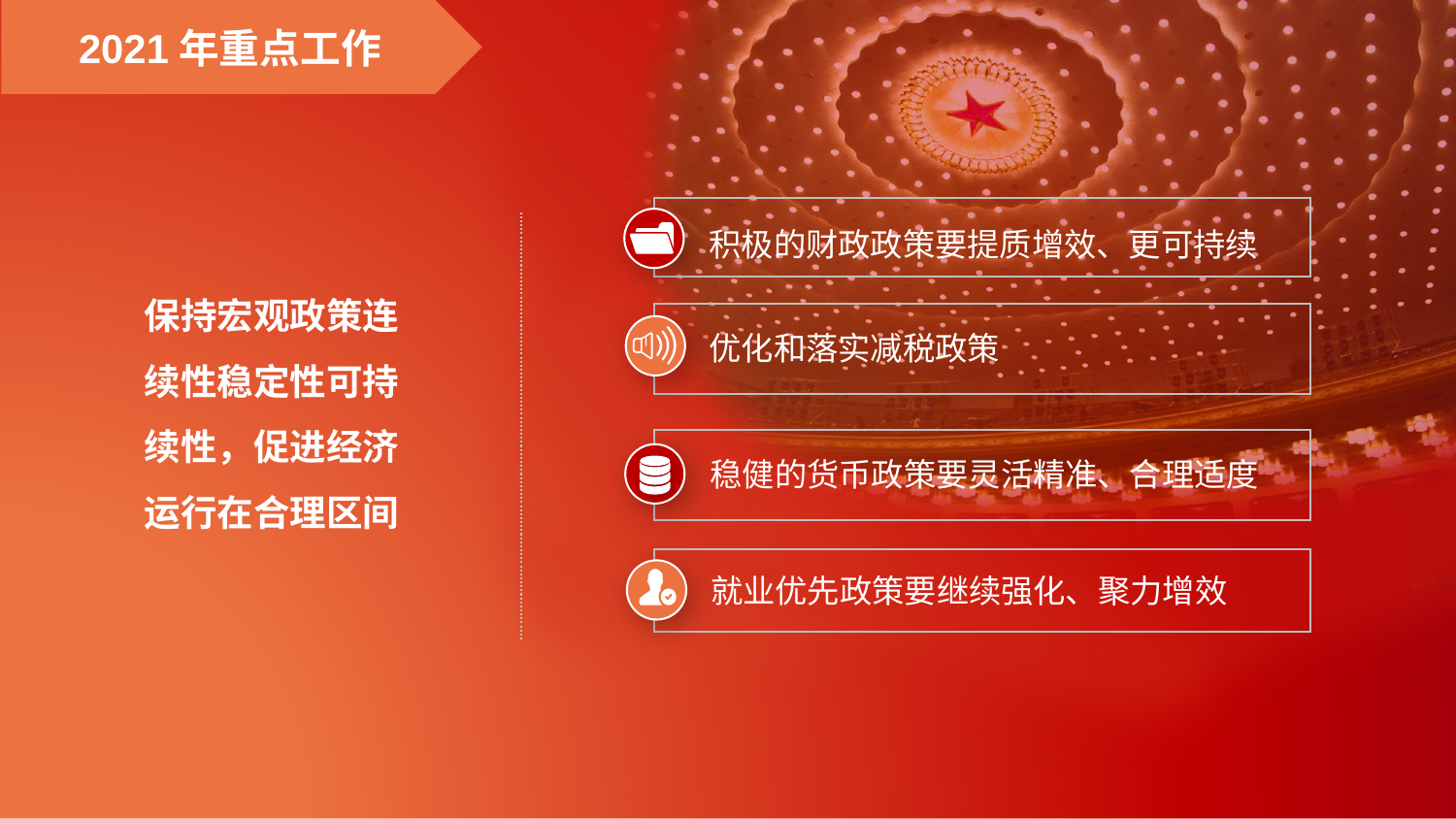

2021年重点工作

积极的财政政策要提质增效、更可持续

优化和落实减税政策

稳健的货币政策要灵活精准、合理适度

就业优先政策要继续强化、聚力增效
保持宏观政策连续性稳定性可持续性，促进经济运行在合理区间